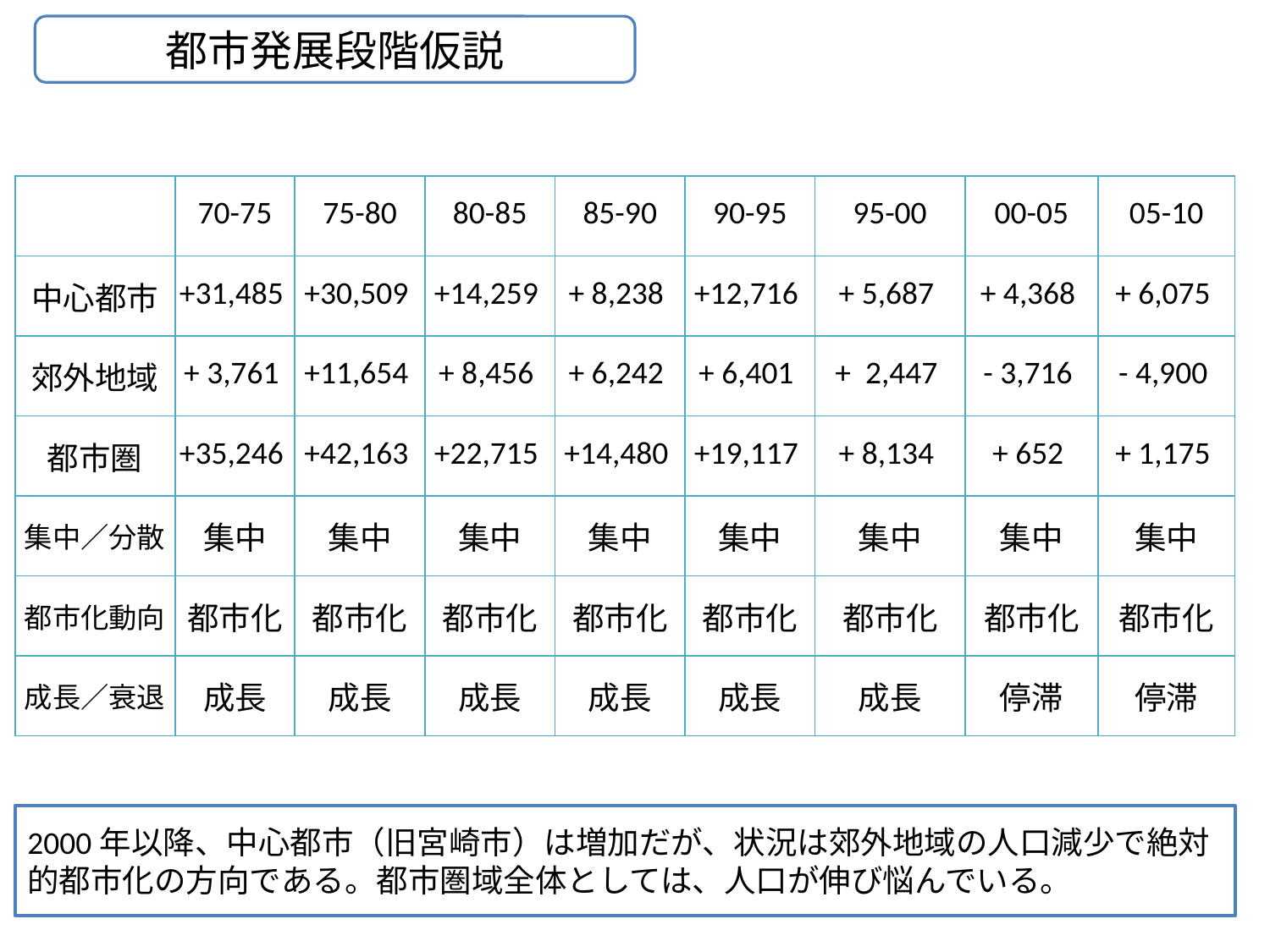

都市発展段階仮説
|  | 70-75 | 75-80 | 80-85 | 85-90 | 90-95 | 95-00 | 00-05 | 05-10 |
| --- | --- | --- | --- | --- | --- | --- | --- | --- |
| 中心都市 | +31,485 | +30,509 | +14,259 | + 8,238 | +12,716 | + 5,687 | + 4,368 | + 6,075 |
| 郊外地域 | + 3,761 | +11,654 | + 8,456 | + 6,242 | + 6,401 | + 2,447 | - 3,716 | - 4,900 |
| 都市圏 | +35,246 | +42,163 | +22,715 | +14,480 | +19,117 | + 8,134 | + 652 | + 1,175 |
| 集中／分散 | 集中 | 集中 | 集中 | 集中 | 集中 | 集中 | 集中 | 集中 |
| 都市化動向 | 都市化 | 都市化 | 都市化 | 都市化 | 都市化 | 都市化 | 都市化 | 都市化 |
| 成長／衰退 | 成長 | 成長 | 成長 | 成長 | 成長 | 成長 | 停滞 | 停滞 |
2000年以降、中心都市（旧宮崎市）は増加だが、状況は郊外地域の人口減少で絶対的都市化の方向である。都市圏域全体としては、人口が伸び悩んでいる。